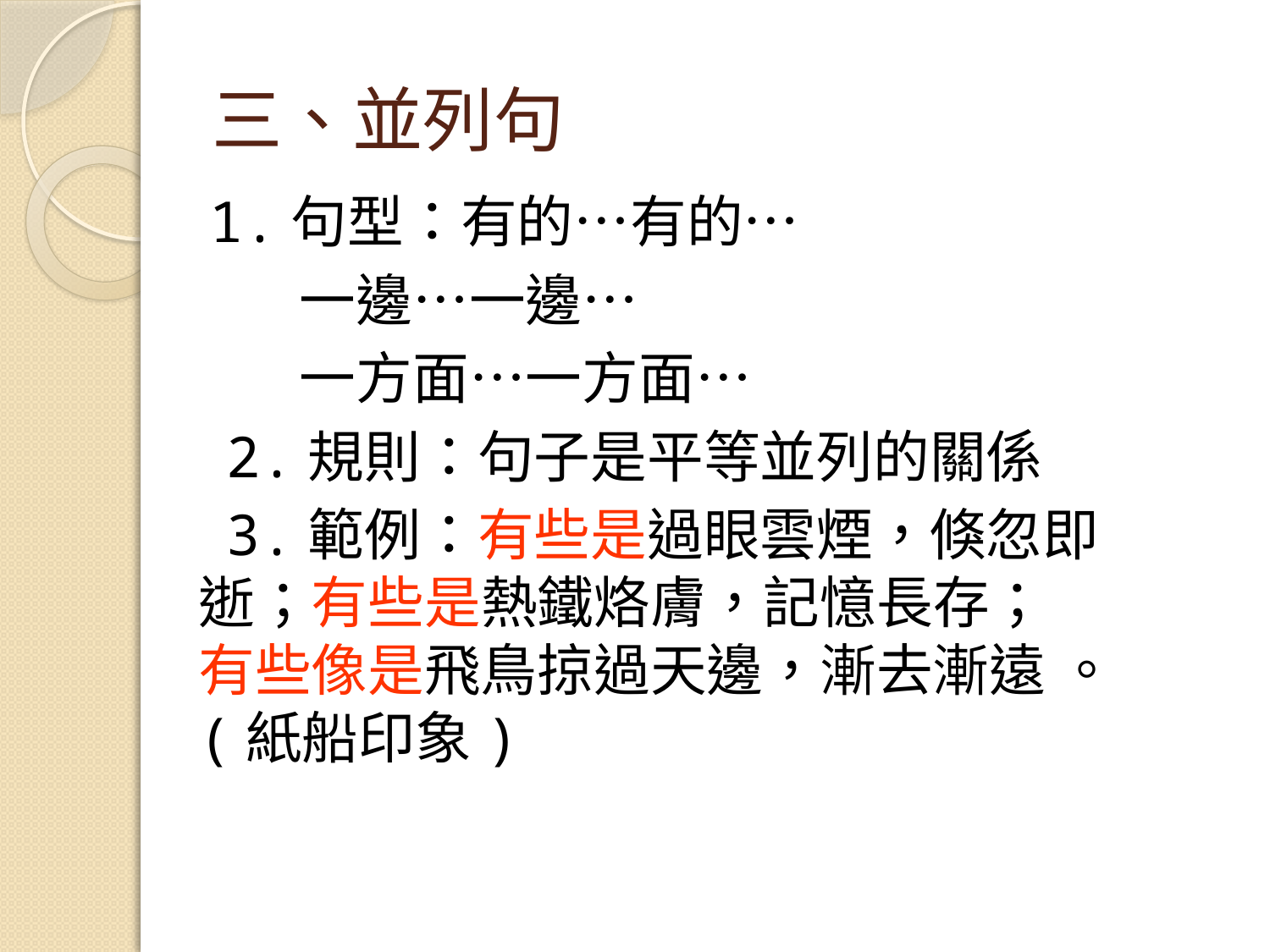

三、並列句
   1.句型：有的…有的…
          一邊…一邊…
          一方面…一方面…
  2.規則：句子是平等並列的關係
  3.範例：有些是過眼雲煙，倏忽即逝；有些是熱鐵烙膚，記憶長存；有些像是飛鳥掠過天邊，漸去漸遠 。(紙船印象)